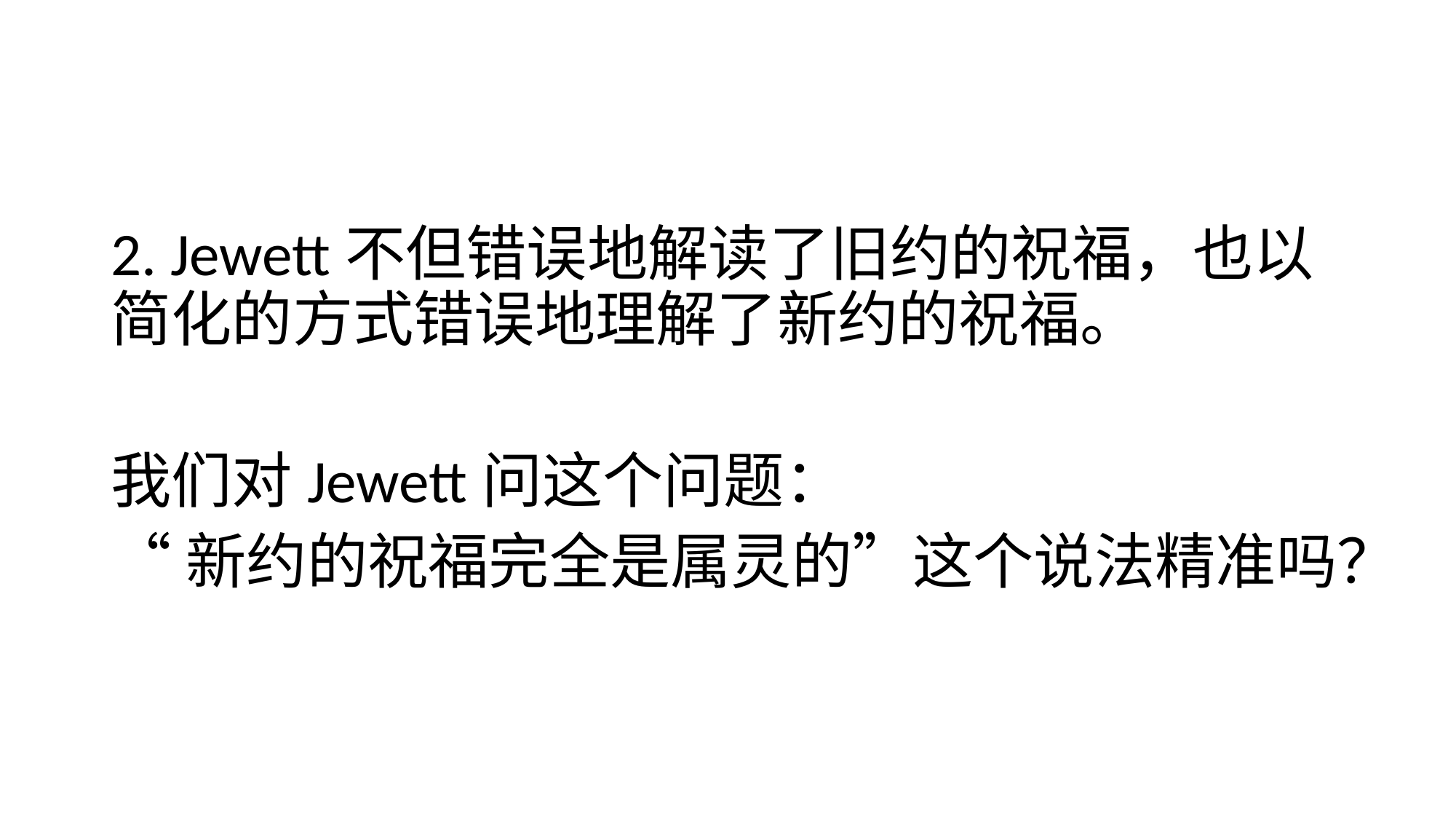

#
2. Jewett不但错误地解读了旧约的祝福，也以简化的方式错误地理解了新约的祝福。

我们对Jewett问这个问题：
“新约的祝福完全是属灵的”这个说法精准吗？